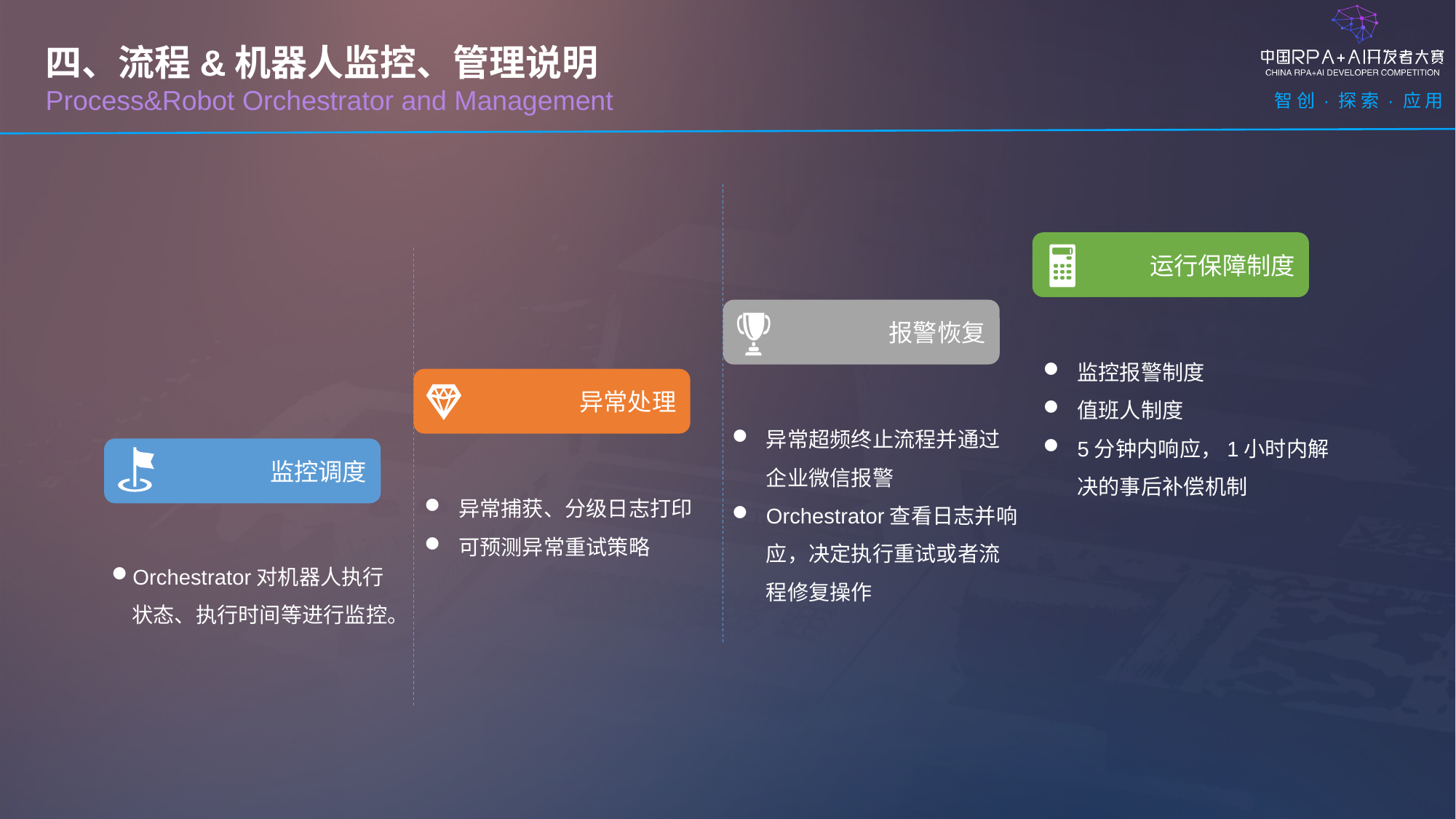

四、流程&机器人监控、管理说明
Process&Robot Orchestrator and Management
运行保障制度

报警恢复

监控报警制度
值班人制度
5分钟内响应，1小时内解决的事后补偿机制
异常处理

异常超频终止流程并通过企业微信报警
Orchestrator查看日志并响应，决定执行重试或者流程修复操作
监控调度

异常捕获、分级日志打印
可预测异常重试策略
Orchestrator对机器人执行状态、执行时间等进行监控。